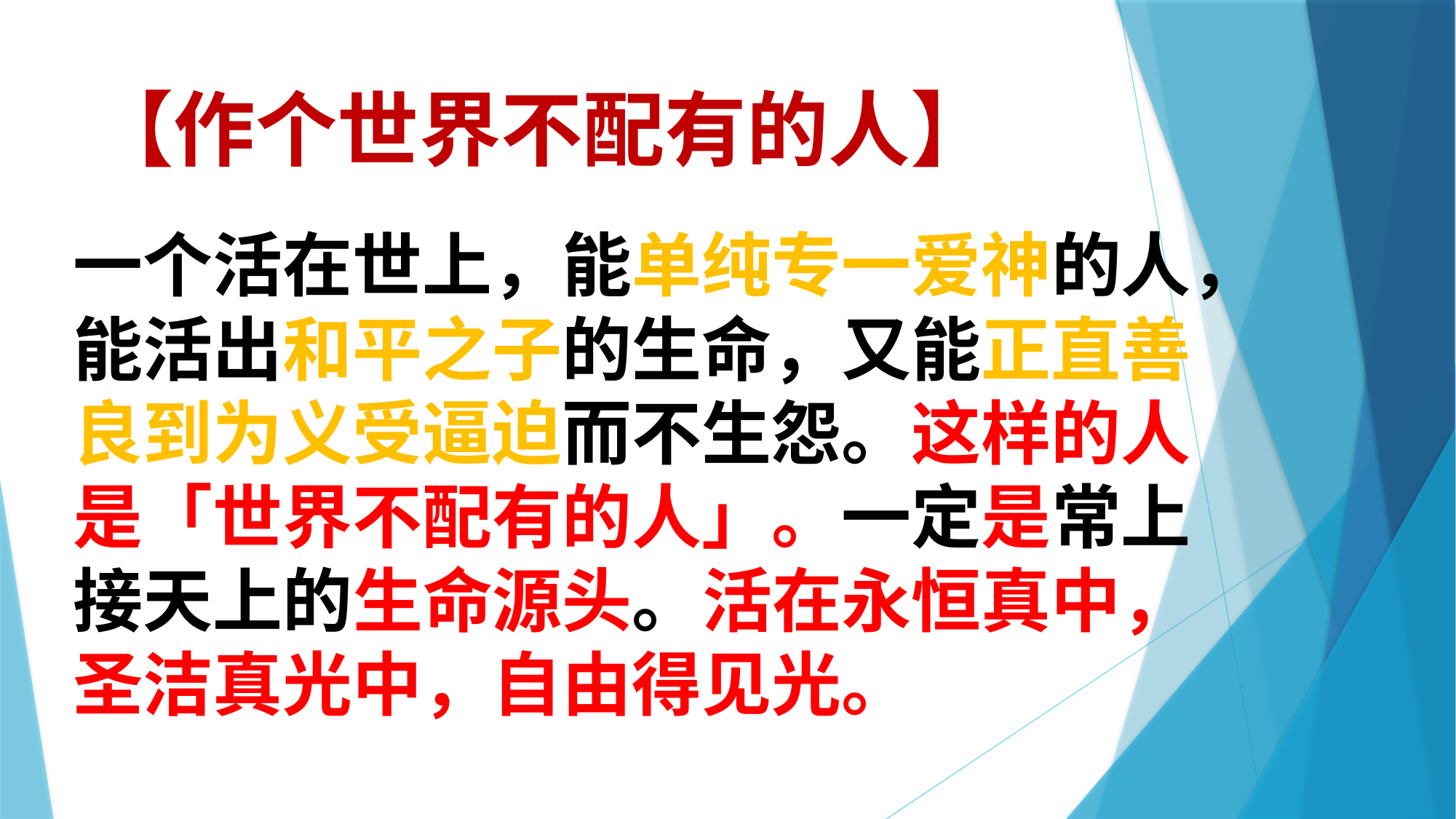

# 【作个世界不配有的人】
一个活在世上，能单纯专一爱神的人，能活出和平之子的生命，又能正直善良到为义受逼迫而不生怨。这样的人是「世界不配有的人」。一定是常上接天上的生命源头。活在永恒真中，圣洁真光中，自由得见光。